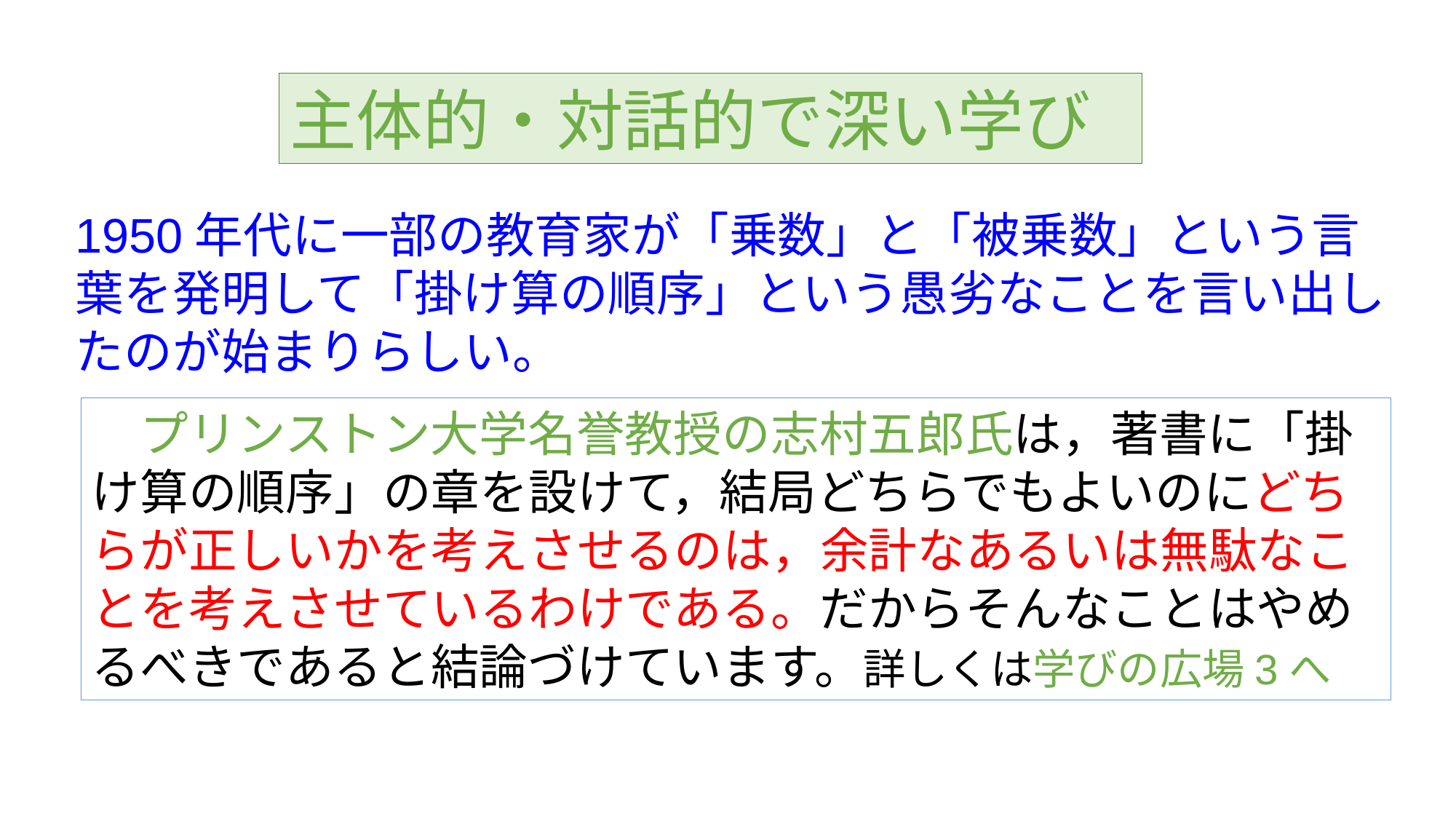

主体的・対話的で深い学び
1950年代に一部の教育家が「乗数」と「被乗数」という言葉を発明して「掛け算の順序」という愚劣なことを言い出したのが始まりらしい。
　プリンストン大学名誉教授の志村五郎氏は，著書に「掛け算の順序」の章を設けて，結局どちらでもよいのにどちらが正しいかを考えさせるのは，余計なあるいは無駄なことを考えさせているわけである。だからそんなことはやめるべきであると結論づけています。詳しくは学びの広場3へ